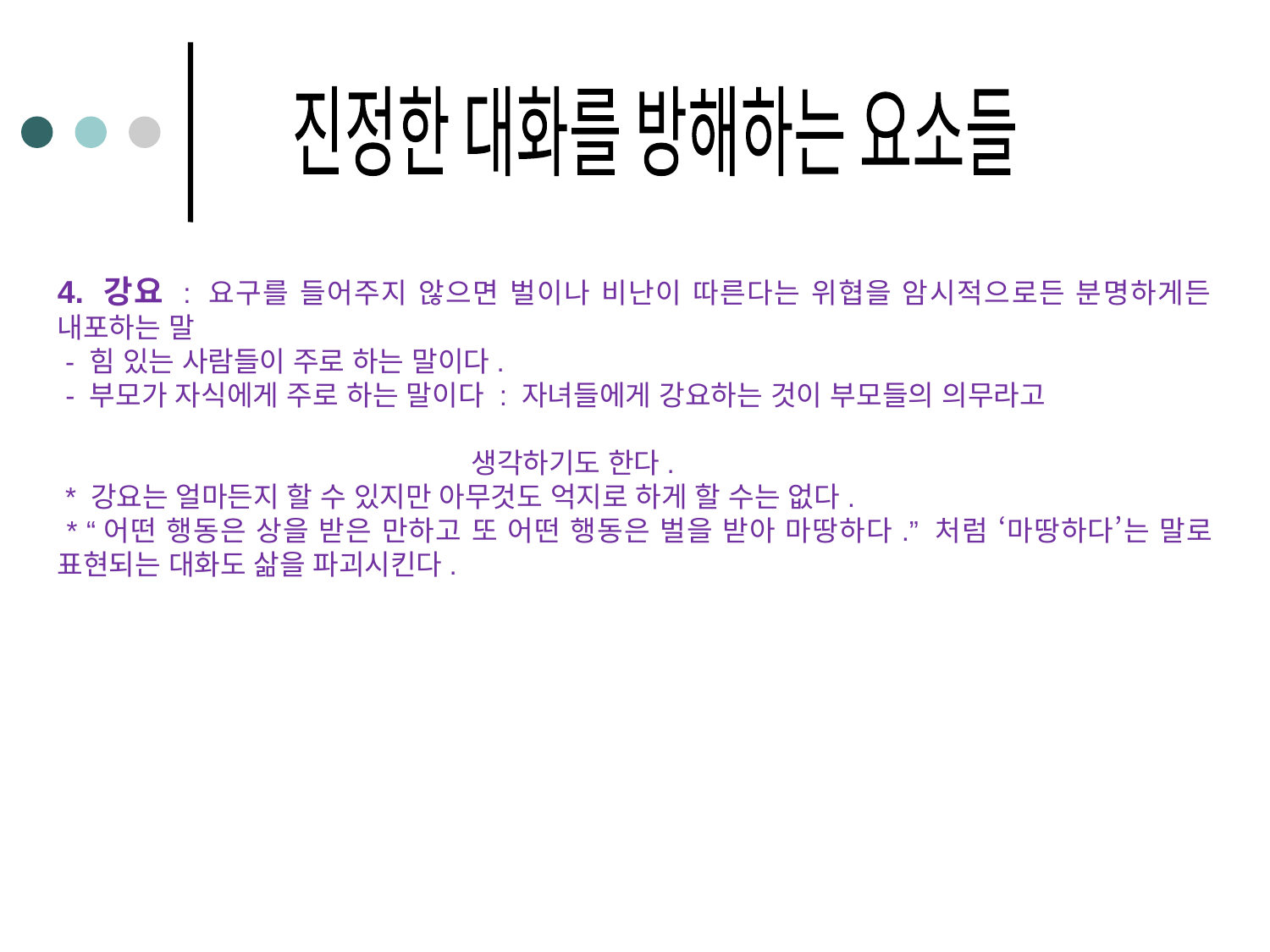

진정한 대화를 방해하는 요소들
4. 강요 : 요구를 들어주지 않으면 벌이나 비난이 따른다는 위협을 암시적으로든 분명하게든 내포하는 말
 - 힘 있는 사람들이 주로 하는 말이다.
 - 부모가 자식에게 주로 하는 말이다 : 자녀들에게 강요하는 것이 부모들의 의무라고
                                                    생각하기도 한다.
 * 강요는 얼마든지 할 수 있지만 아무것도 억지로 하게 할 수는 없다.
 * “어떤 행동은 상을 받은 만하고 또 어떤 행동은 벌을 받아 마땅하다.” 처럼 ‘마땅하다’는 말로 표현되는 대화도 삶을 파괴시킨다.